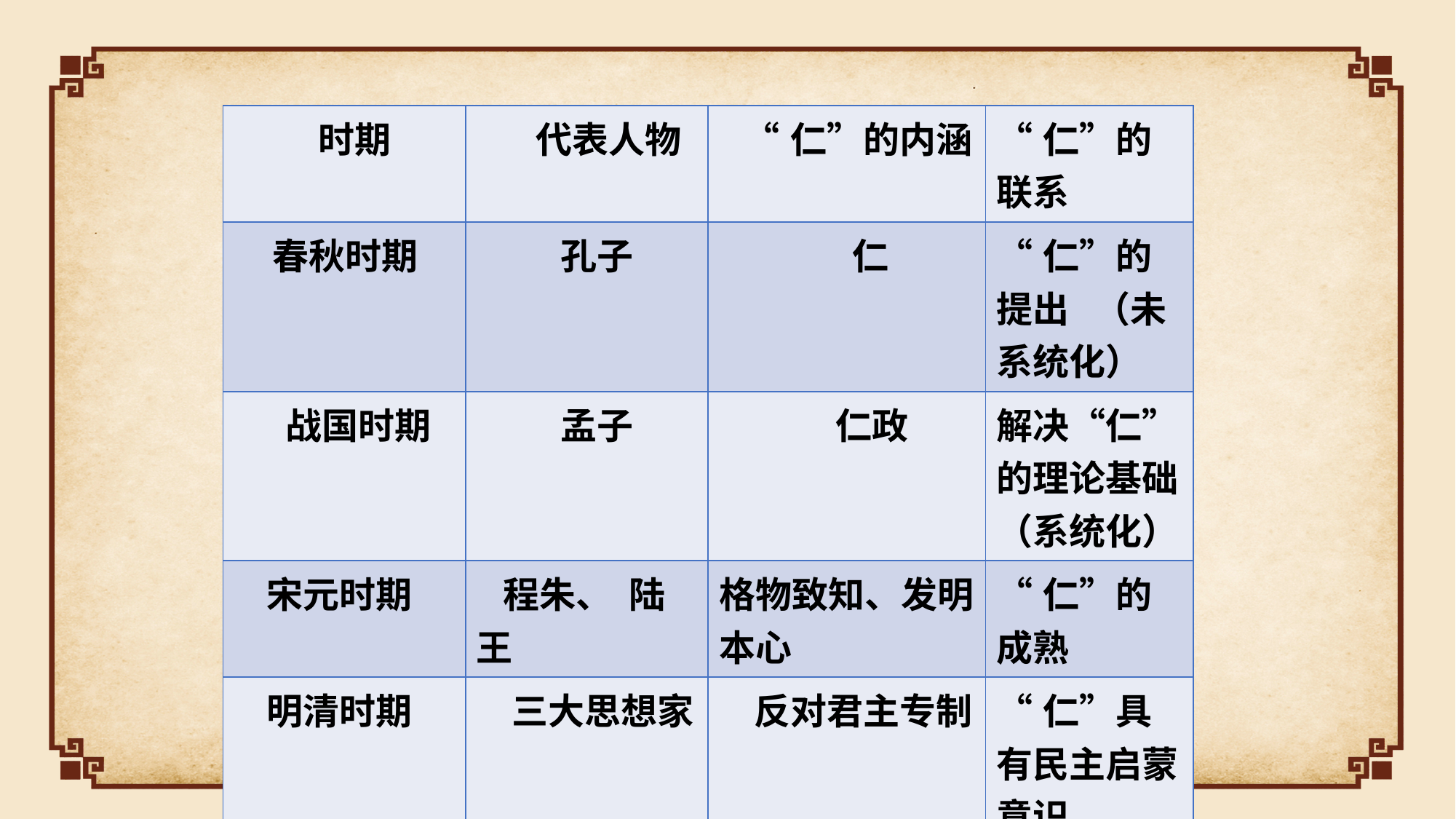

| 时期 | 代表人物 | “仁”的内涵 | “仁”的联系 |
| --- | --- | --- | --- |
| 春秋时期 | 孔子 | 仁 | “仁”的提出 （未系统化） |
| 战国时期 | 孟子 | 仁政 | 解决“仁”的理论基础（系统化） |
| 宋元时期 | 程朱、 陆王 | 格物致知、发明本心 | “仁”的成熟 |
| 明清时期 | 三大思想家 | 反对君主专制 | “仁”具有民主启蒙意识 |